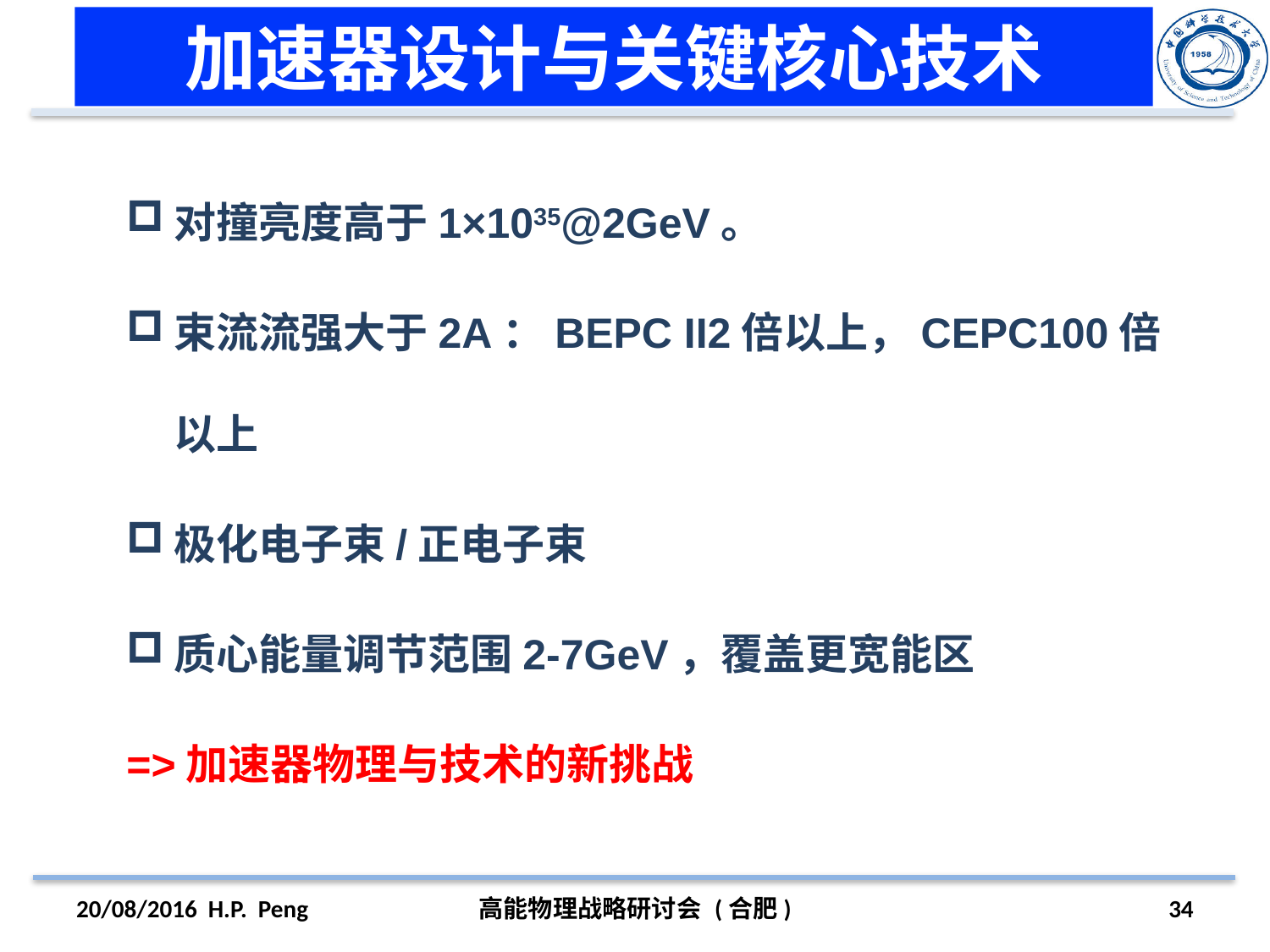

# 加速器设计与关键核心技术
对撞亮度高于1×1035@2GeV。
束流流强大于2A：BEPC II2倍以上，CEPC100倍以上
极化电子束/正电子束
质心能量调节范围2-7GeV，覆盖更宽能区
=>加速器物理与技术的新挑战
20/08/2016  H.P.  Peng
高能物理战略研讨会 (合肥)
34